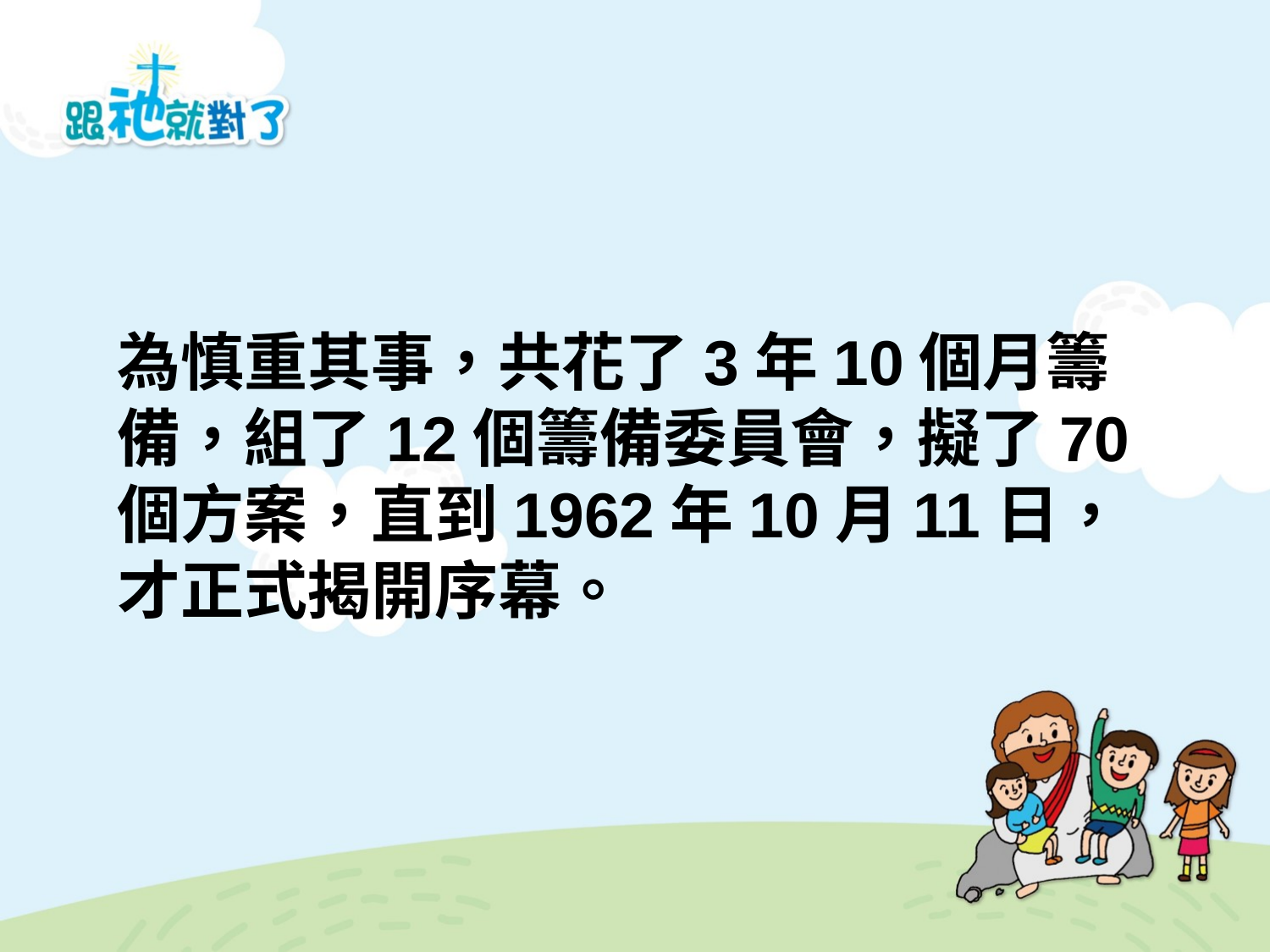

為慎重其事，共花了3年10個月籌備，組了12個籌備委員會，擬了70個方案，直到1962年10月11日，才正式揭開序幕。